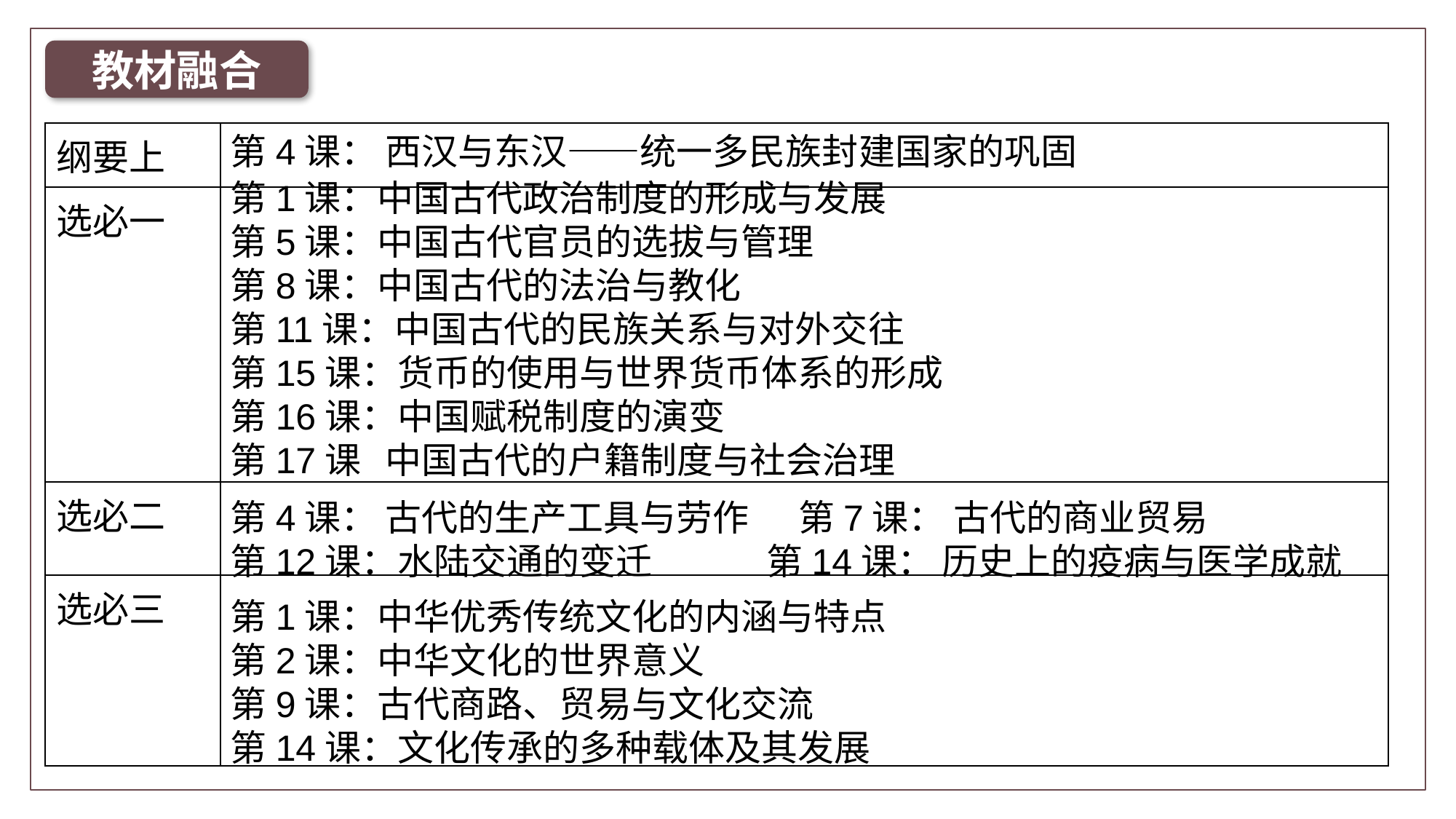

教材融合
| 纲要上 |  |
| --- | --- |
| 选必一 |  |
| 选必二 |  |
| 选必三 |  |
第4课： 西汉与东汉——统一多民族封建国家的巩固
第1课：中国古代政治制度的形成与发展
第5课：中国古代官员的选拔与管理
第8课：中国古代的法治与教化
第11课：中国古代的民族关系与对外交往
第15课：货币的使用与世界货币体系的形成
第16课：中国赋税制度的演变
第17课   中国古代的户籍制度与社会治理
第4课： 古代的生产工具与劳作      第7课： 古代的商业贸易
第12课：水陆交通的变迁              第14课： 历史上的疫病与医学成就
第1课：中华优秀传统文化的内涵与特点
第2课：中华文化的世界意义
第9课：古代商路、贸易与文化交流
第14课：文化传承的多种载体及其发展